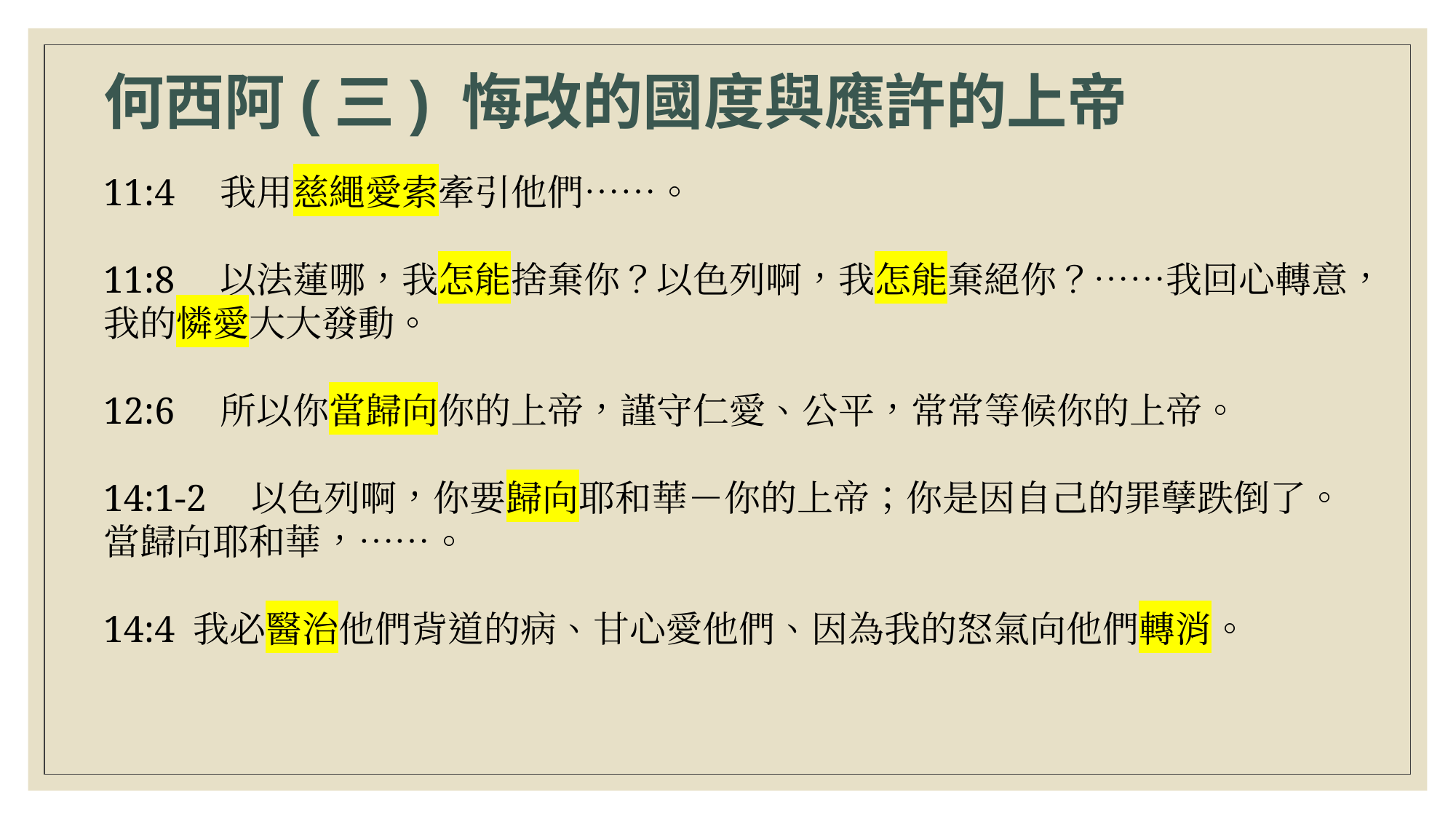

# 何西阿(三) 悔改的國度與應許的上帝
11:4　我用慈繩愛索牽引他們……。

11:8　以法蓮哪，我怎能捨棄你？以色列啊，我怎能棄絕你？……我回心轉意，我的憐愛大大發動。

12:6　所以你當歸向你的上帝，謹守仁愛、公平，常常等候你的上帝。

14:1-2　以色列啊，你要歸向耶和華－你的上帝；你是因自己的罪孽跌倒了。當歸向耶和華，……。

14:4 我必醫治他們背道的病、甘心愛他們、因為我的怒氣向他們轉消。